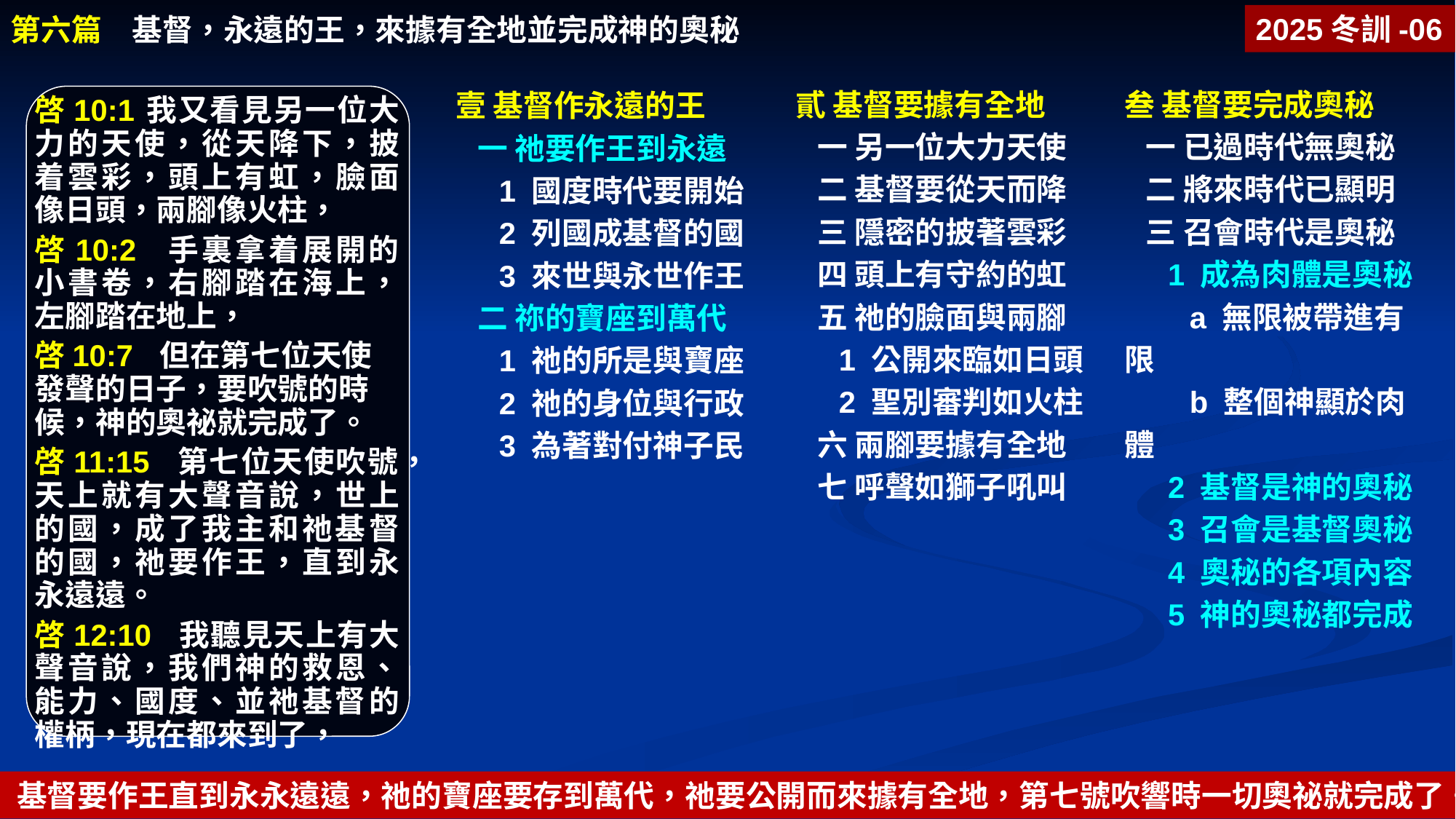

第六篇　基督，永遠的王，來據有全地並完成神的奧秘
2025冬訓-06
貳 基督要據有全地
一 另一位大力天使
二 基督要從天而降
三 隱密的披著雲彩
四 頭上有守約的虹
五 祂的臉面與兩腳
1 公開來臨如日頭
2 聖別審判如火柱
六 兩腳要據有全地
七 呼聲如獅子吼叫
叁 基督要完成奧秘
一 已過時代無奧秘
二 將來時代已顯明
三 召會時代是奧秘
1 成為肉體是奧秘
a 無限被帶進有限
b 整個神顯於肉體
2 基督是神的奧秘
3 召會是基督奧秘
4 奧秘的各項內容
5 神的奧秘都完成

壹 基督作永遠的王
一 祂要作王到永遠
1 國度時代要開始
2 列國成基督的國
3 來世與永世作王
二 祢的寶座到萬代
1 祂的所是與寶座
2 祂的身位與行政
3 為著對付神子民

啓10:1	我又看見另一位大力的天使，從天降下，披着雲彩，頭上有虹，臉面像日頭，兩腳像火柱，
啓10:2	 手裏拿着展開的小書卷，右腳踏在海上，左腳踏在地上，
啓10:7	 但在第七位天使發聲的日子，要吹號的時候，神的奧祕就完成了。
啓11:15  第七位天使吹號，天上就有大聲音說，世上的國，成了我主和祂基督的國，祂要作王，直到永永遠遠。
啓12:10  我聽見天上有大聲音說，我們神的救恩、能力、國度、並祂基督的權柄，現在都來到了，
基督要作王直到永永遠遠，祂的寶座要存到萬代，祂要公開而來據有全地，第七號吹響時一切奧祕就完成了。